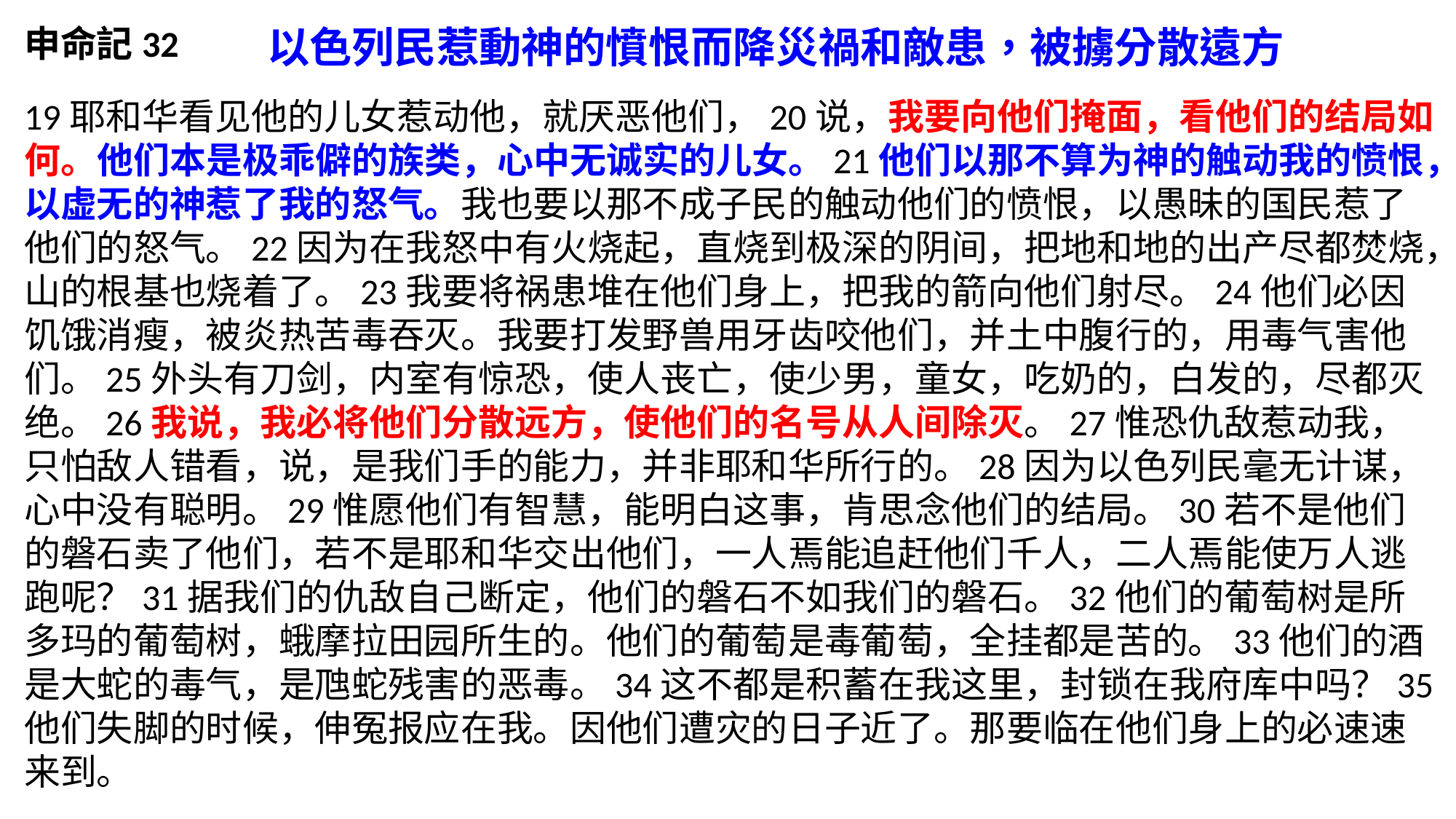

申命記32

19耶和华看见他的儿女惹动他，就厌恶他们，20说，我要向他们掩面，看他们的结局如何。他们本是极乖僻的族类，心中无诚实的儿女。21他们以那不算为神的触动我的愤恨，以虚无的神惹了我的怒气。我也要以那不成子民的触动他们的愤恨，以愚昧的国民惹了他们的怒气。22因为在我怒中有火烧起，直烧到极深的阴间，把地和地的出产尽都焚烧，山的根基也烧着了。23我要将祸患堆在他们身上，把我的箭向他们射尽。24他们必因饥饿消瘦，被炎热苦毒吞灭。我要打发野兽用牙齿咬他们，并土中腹行的，用毒气害他们。25外头有刀剑，内室有惊恐，使人丧亡，使少男，童女，吃奶的，白发的，尽都灭绝。26我说，我必将他们分散远方，使他们的名号从人间除灭。27惟恐仇敌惹动我，只怕敌人错看，说，是我们手的能力，并非耶和华所行的。28因为以色列民毫无计谋，心中没有聪明。29惟愿他们有智慧，能明白这事，肯思念他们的结局。30若不是他们的磐石卖了他们，若不是耶和华交出他们，一人焉能追赶他们千人，二人焉能使万人逃跑呢？31据我们的仇敌自己断定，他们的磐石不如我们的磐石。32他们的葡萄树是所多玛的葡萄树，蛾摩拉田园所生的。他们的葡萄是毒葡萄，全挂都是苦的。33他们的酒是大蛇的毒气，是虺蛇残害的恶毒。34这不都是积蓄在我这里，封锁在我府库中吗？35他们失脚的时候，伸冤报应在我。因他们遭灾的日子近了。那要临在他们身上的必速速来到。
以色列民惹動神的憤恨而降災禍和敵患，被擄分散遠方